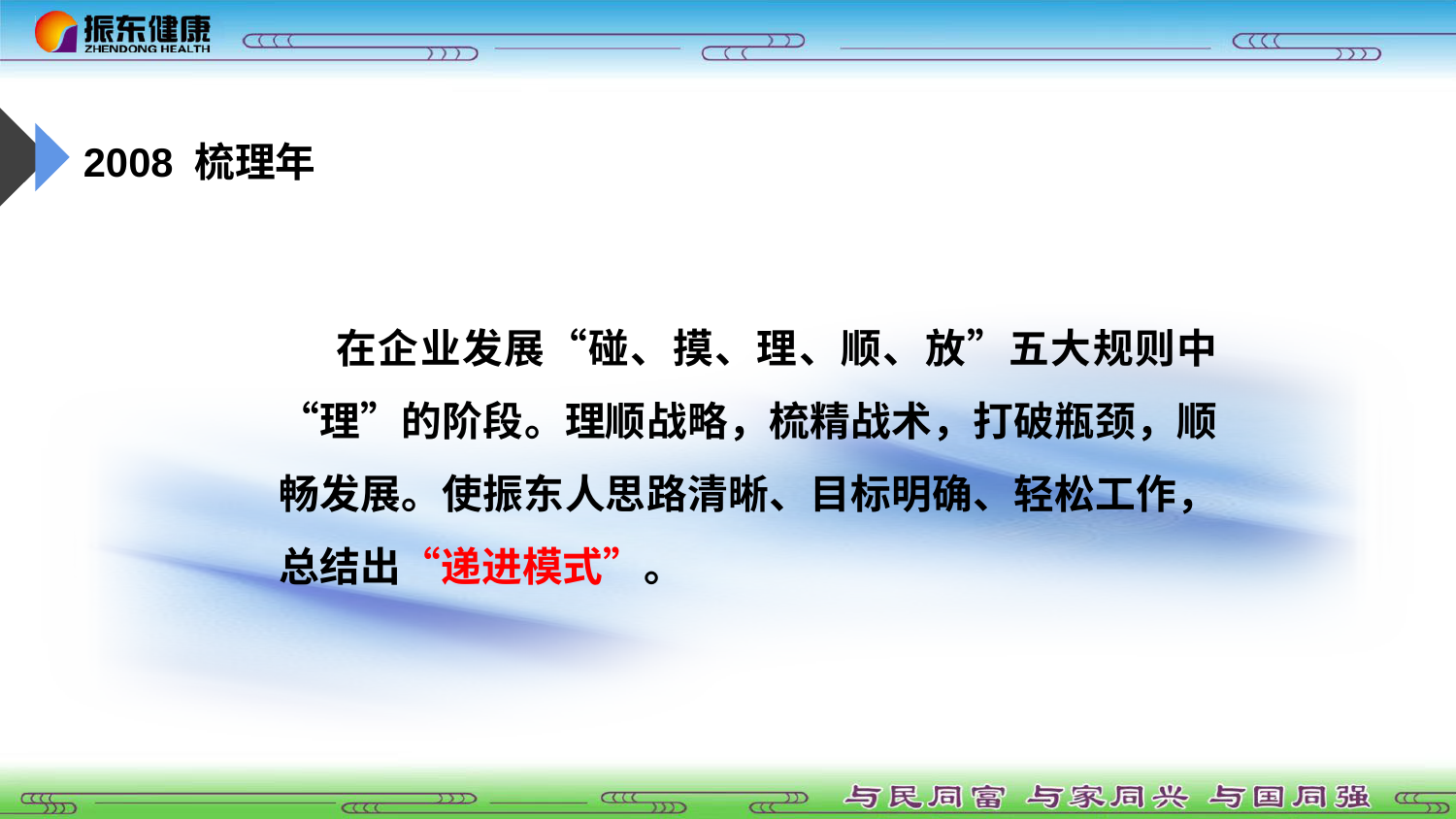

2008 梳理年

      在企业发展“碰、摸、理、顺、放”五大规则中“理”的阶段。理顺战略，梳精战术，打破瓶颈，顺畅发展。使振东人思路清晰、目标明确、轻松工作，总结出“递进模式”。